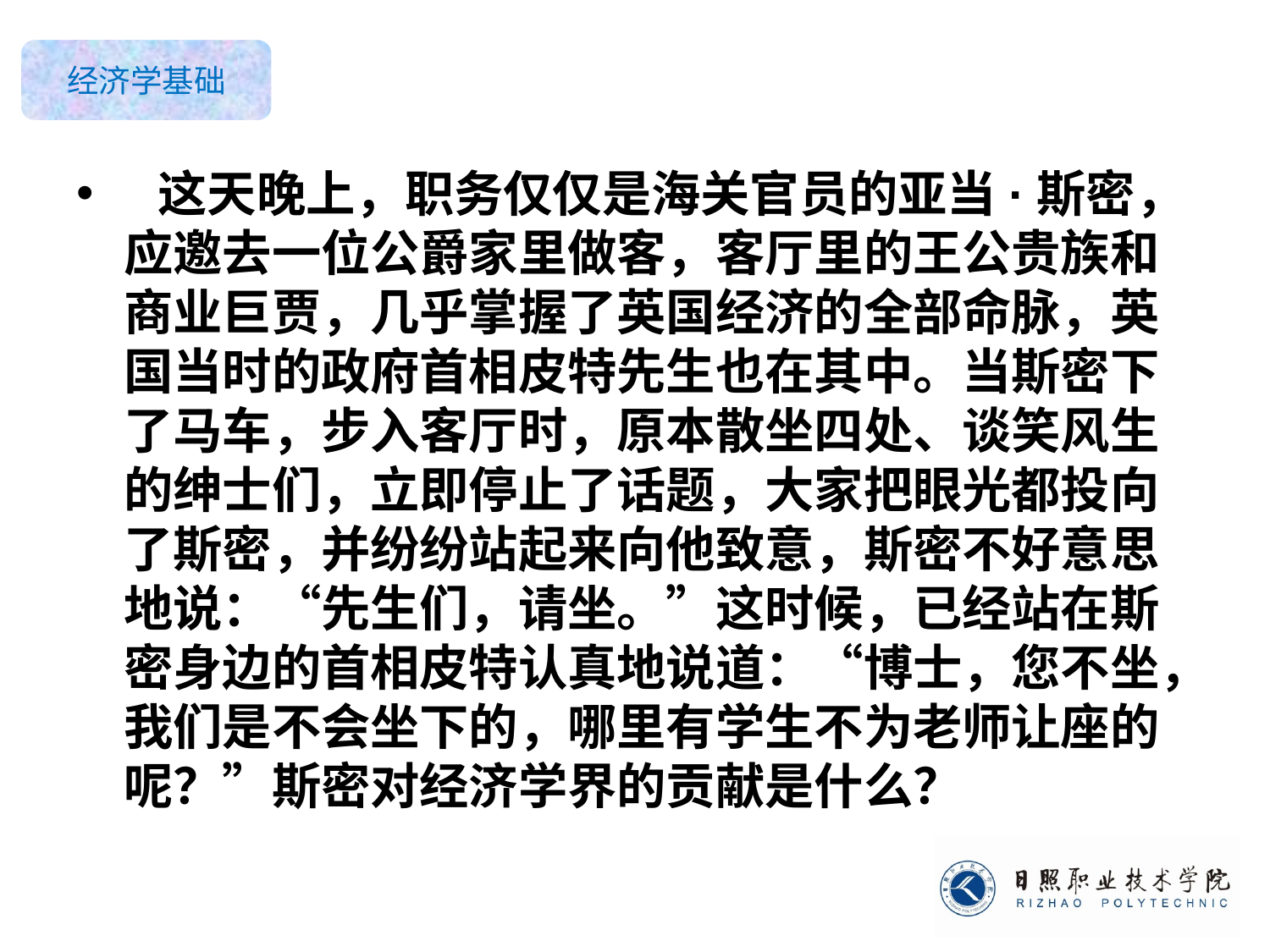

这天晚上，职务仅仅是海关官员的亚当·斯密，应邀去一位公爵家里做客，客厅里的王公贵族和商业巨贾，几乎掌握了英国经济的全部命脉，英国当时的政府首相皮特先生也在其中。当斯密下了马车，步入客厅时，原本散坐四处、谈笑风生的绅士们，立即停止了话题，大家把眼光都投向了斯密，并纷纷站起来向他致意，斯密不好意思地说：“先生们，请坐。”这时候，已经站在斯密身边的首相皮特认真地说道：“博士，您不坐，我们是不会坐下的，哪里有学生不为老师让座的呢？”斯密对经济学界的贡献是什么？